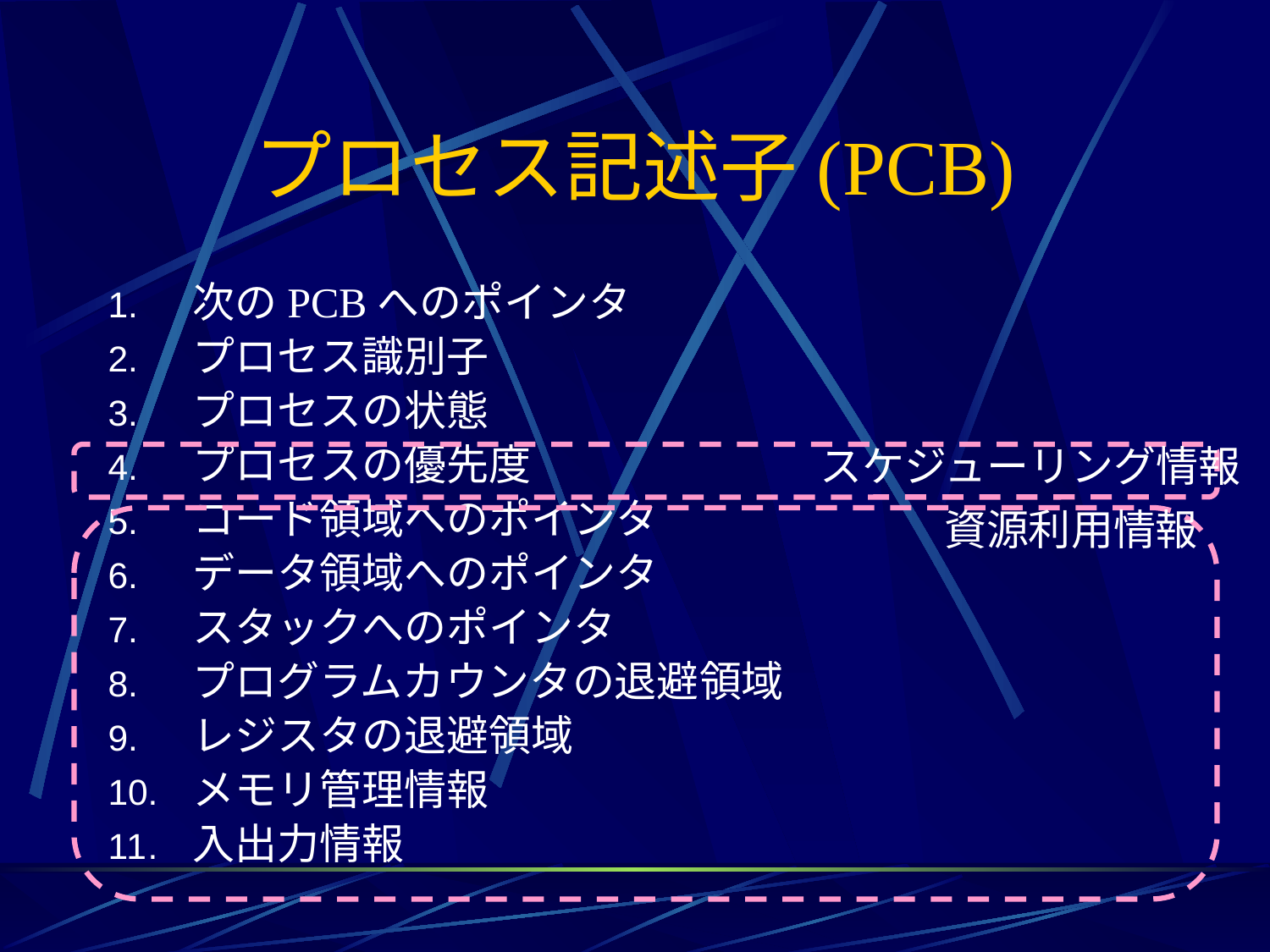

# プロセス記述子(PCB)
次のPCBへのポインタ
プロセス識別子
プロセスの状態
プロセスの優先度
コード領域へのポインタ
データ領域へのポインタ
スタックへのポインタ
プログラムカウンタの退避領域
レジスタの退避領域
メモリ管理情報
入出力情報
スケジューリング情報

資源利用情報